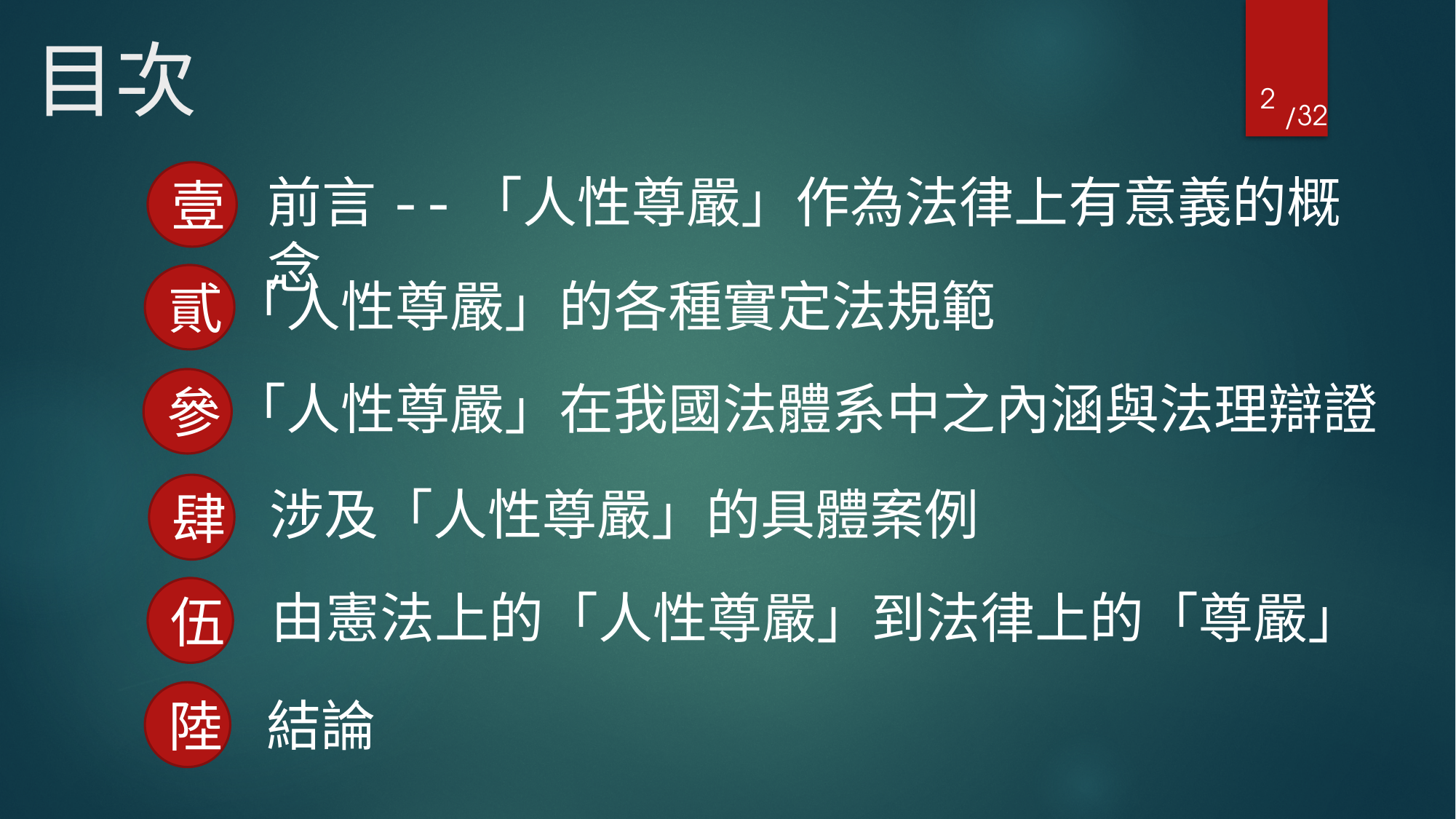

# 目次
2
壹
前言--「人性尊嚴」作為法律上有意義的概念
貳
「人性尊嚴」的各種實定法規範
參
「人性尊嚴」在我國法體系中之內涵與法理辯證
涉及「人性尊嚴」的具體案例
肆
伍
由憲法上的「人性尊嚴」到法律上的「尊嚴」
陸
結論